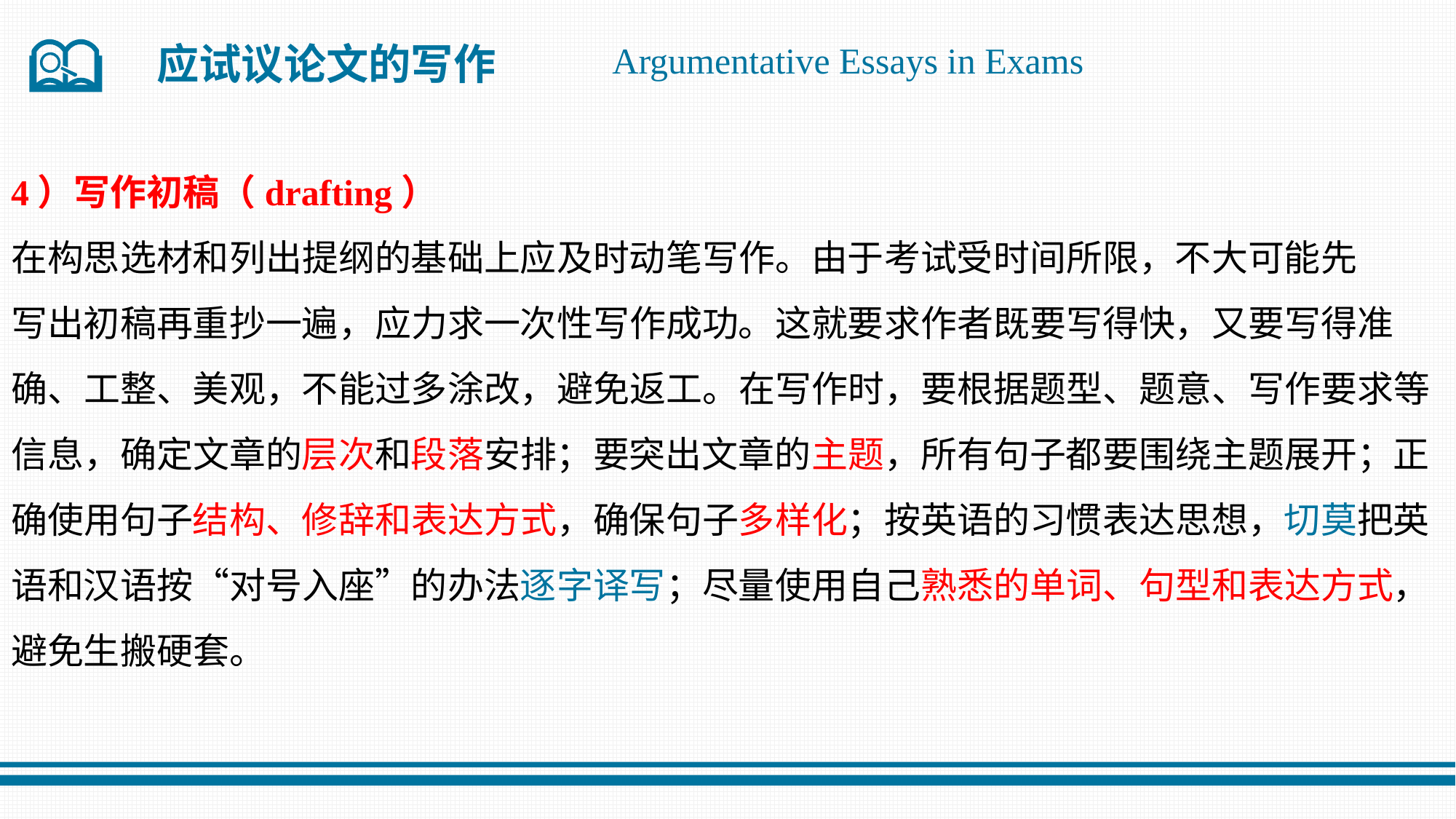

应试议论文的写作
Argumentative Essays in Exams
4）写作初稿（drafting）
在构思选材和列出提纲的基础上应及时动笔写作。由于考试受时间所限，不大可能先
写出初稿再重抄一遍，应力求一次性写作成功。这就要求作者既要写得快，又要写得准
确、工整、美观，不能过多涂改，避免返工。在写作时，要根据题型、题意、写作要求等
信息，确定文章的层次和段落安排；要突出文章的主题，所有句子都要围绕主题展开；正
确使用句子结构、修辞和表达方式，确保句子多样化；按英语的习惯表达思想，切莫把英
语和汉语按“对号入座”的办法逐字译写；尽量使用自己熟悉的单词、句型和表达方式，
避免生搬硬套。